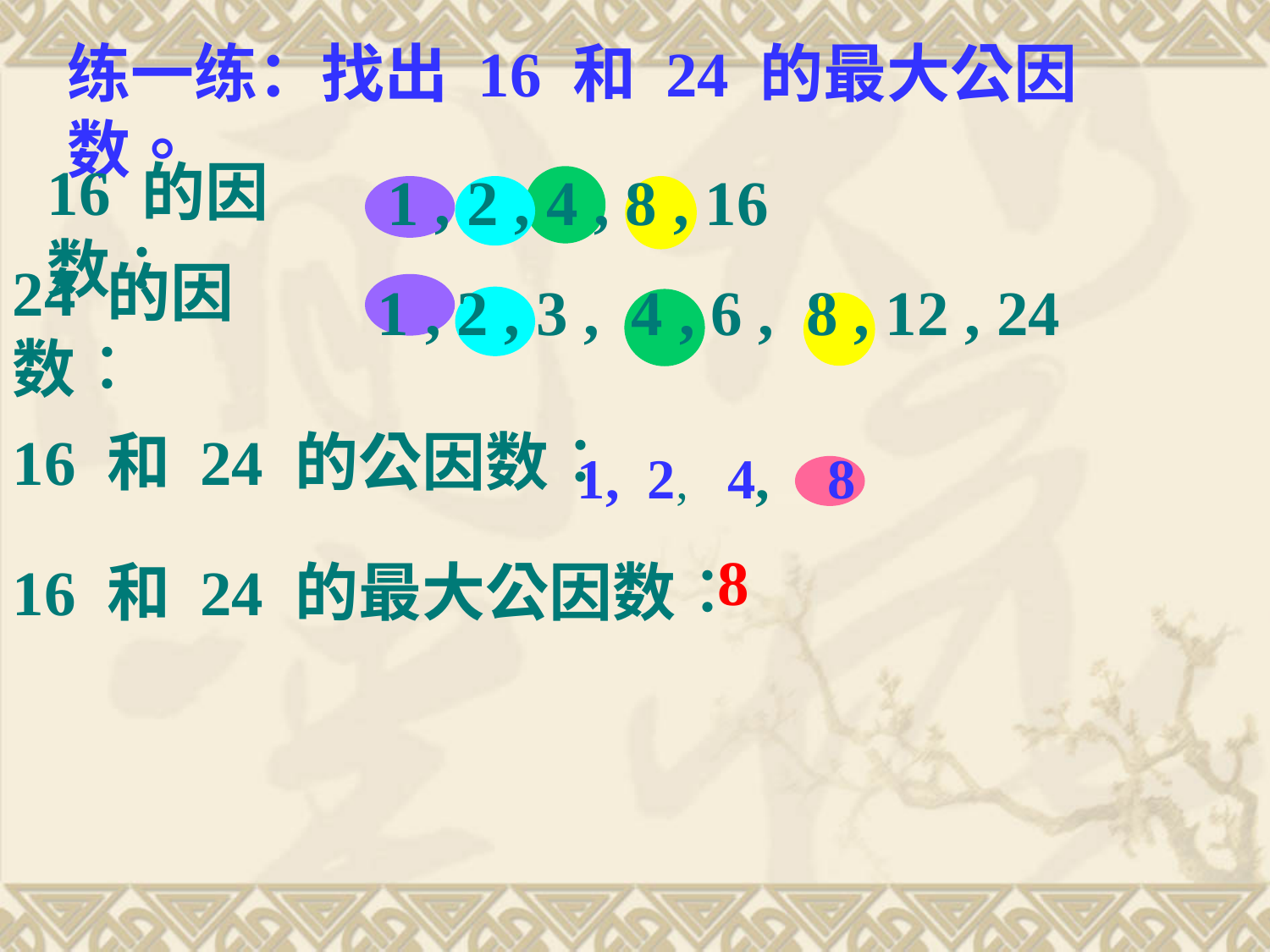

练一练：找出 16 和 24 的最大公因数。
16 的因数︰
1 , 2 , 4 , 8 , 16

24 的因数︰
1 , 2 , 3 ,  4 , 6 ,  8 , 12 , 24
16 和 24 的公因数︰
1,
2,
4,
8

8
16 和 24 的最大公因数︰